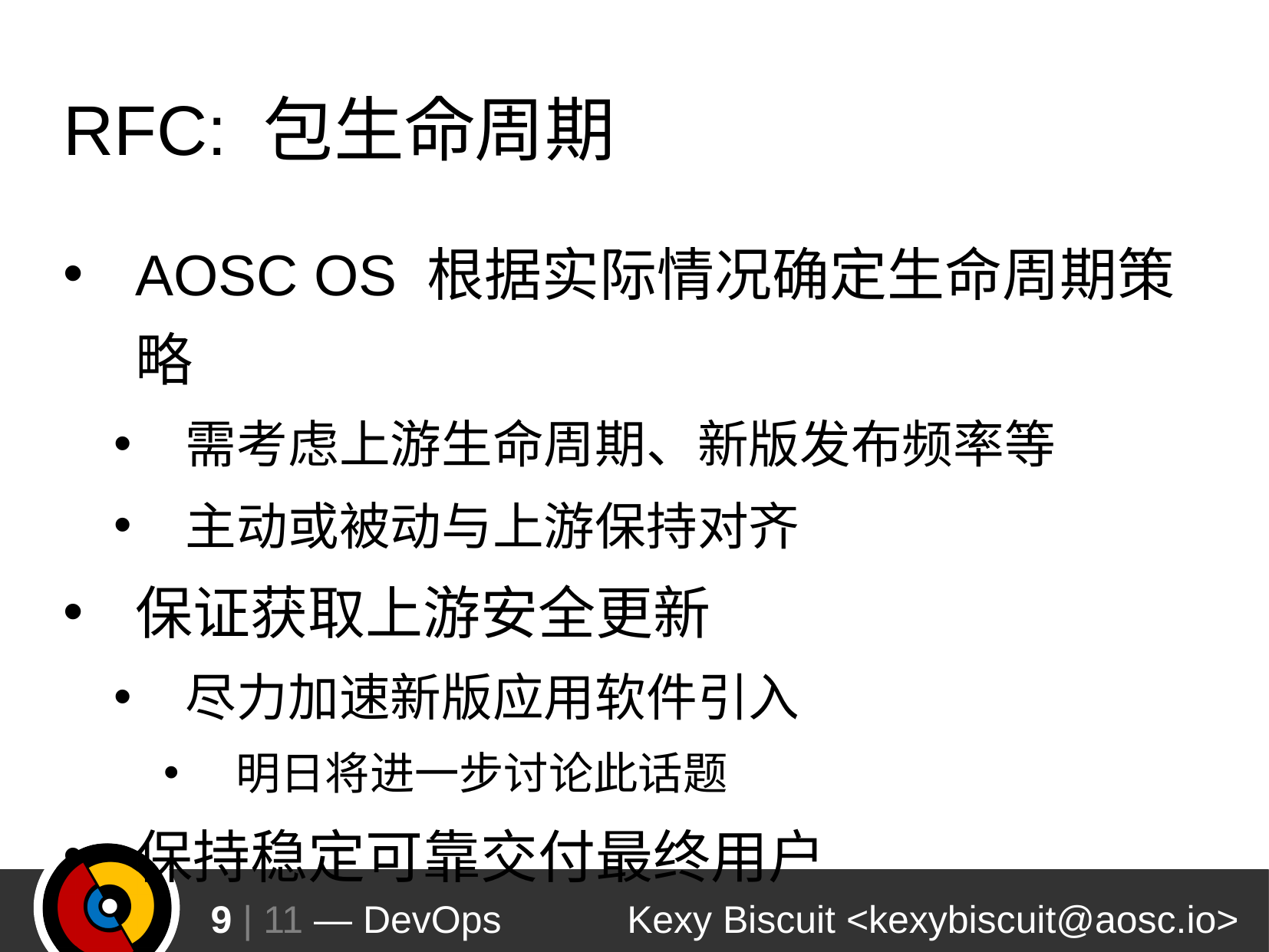

# RFC: 包生命周期
AOSC OS 根据实际情况确定生命周期策略
需考虑上游生命周期、新版发布频率等
主动或被动与上游保持对齐
保证获取上游安全更新
尽力加速新版应用软件引入
明日将进一步讨论此话题
保持稳定可靠交付最终用户